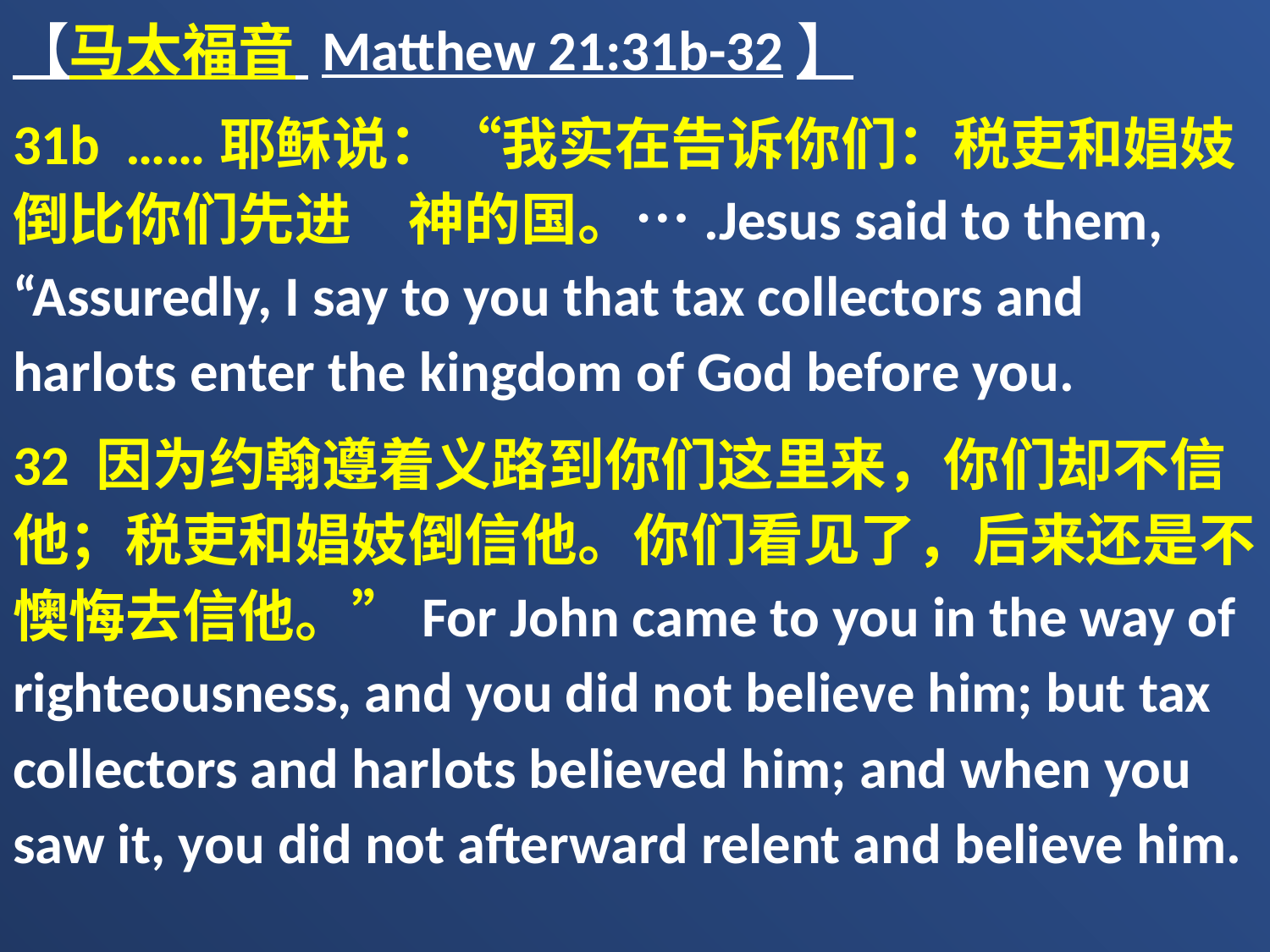

【马太福音 Matthew 21:31b-32】
31b  ……耶稣说：“我实在告诉你们：税吏和娼妓倒比你们先进　神的国。….Jesus said to them, “Assuredly, I say to you that tax collectors and harlots enter the kingdom of God before you.
32 因为约翰遵着义路到你们这里来，你们却不信他；税吏和娼妓倒信他。你们看见了，后来还是不懊悔去信他。”For John came to you in the way of righteousness, and you did not believe him; but tax collectors and harlots believed him; and when you saw it, you did not afterward relent and believe him.